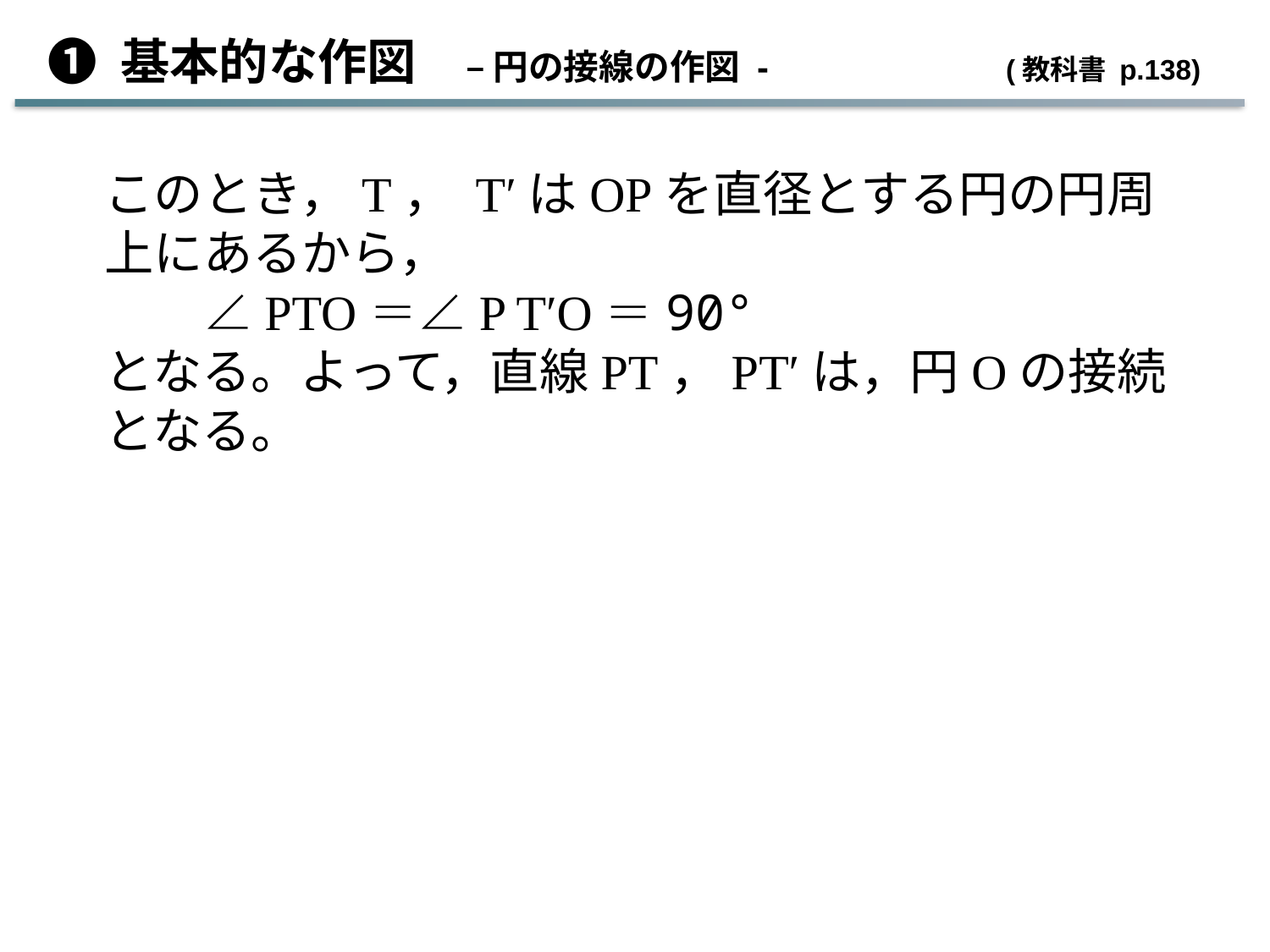

➊ 基本的な作図　– 円の接線の作図 -		     (教科書 p.138)
このとき，T， T′はOPを直径とする円の円周上にあるから，
　　∠PTO＝∠P T′O＝90°
となる。よって，直線PT，PT′は，円Oの接続となる。